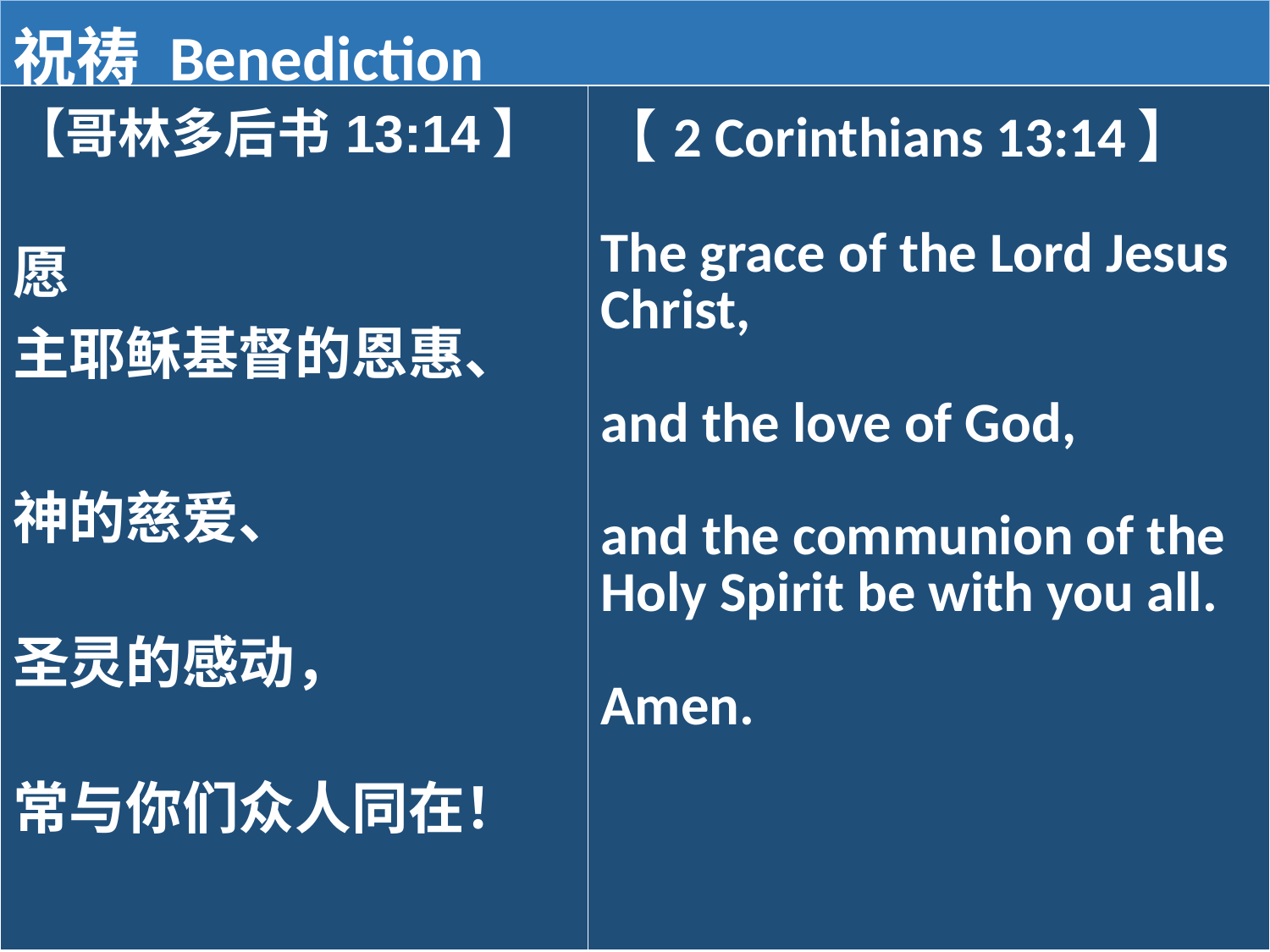

祝祷 Benediction

| 【哥林多后书13:14】 愿 主耶稣基督的恩惠、 　 神的慈爱、 圣灵的感动， 常与你们众人同在！ | 【2 Corinthians 13:14】 The grace of the Lord Jesus Christ, and the love of God, and the communion of the Holy Spirit be with you all. Amen. |
| --- | --- |